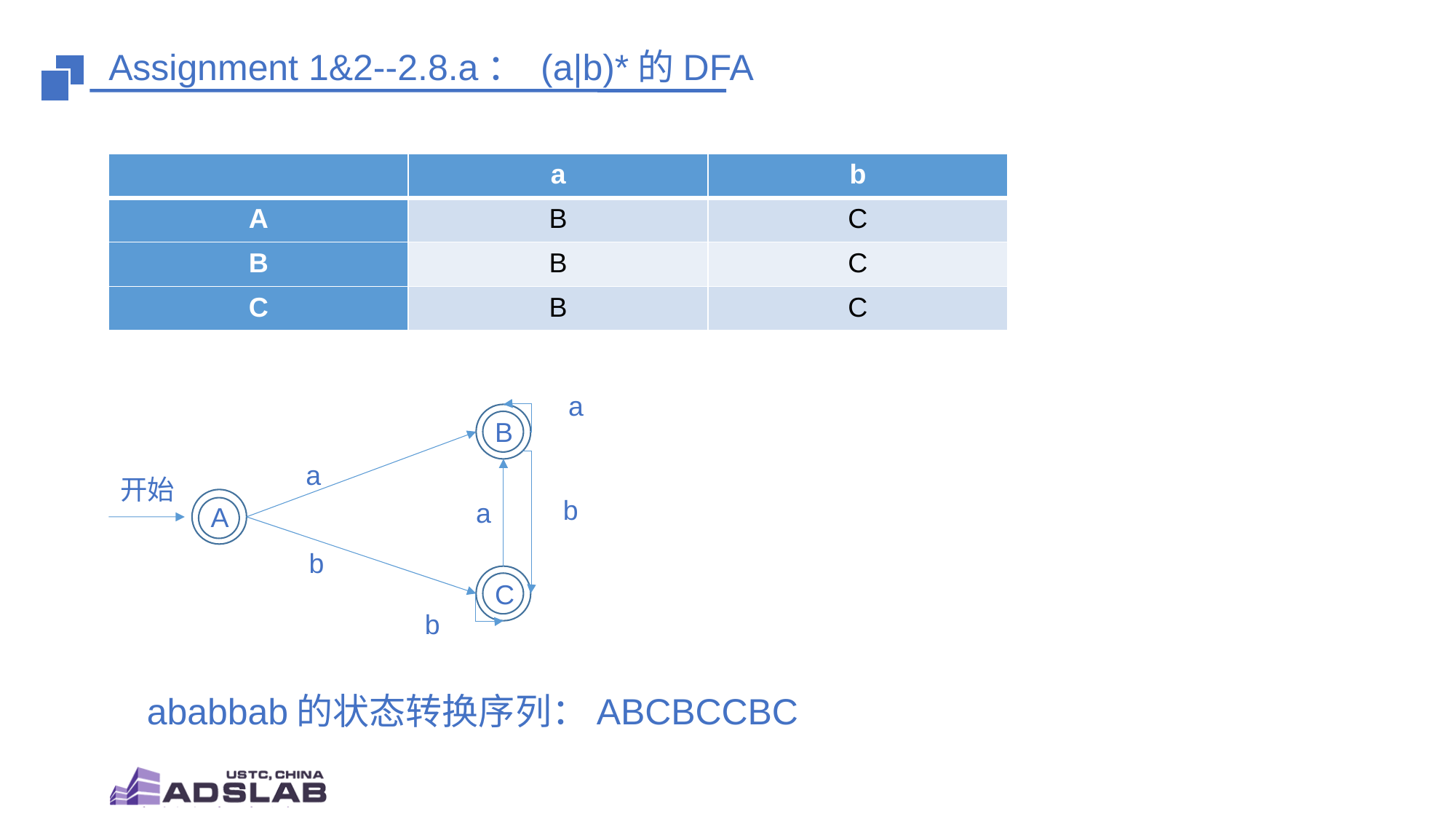

# Assignment 1&2--2.8.a： (a|b)*的DFA

|  | a | b |
| --- | --- | --- |
| A | B | C |
| B | B | C |
| C | B | C |
a
B

a
开始
b
A
a

b
C

b
ababbab的状态转换序列：ABCBCCBC